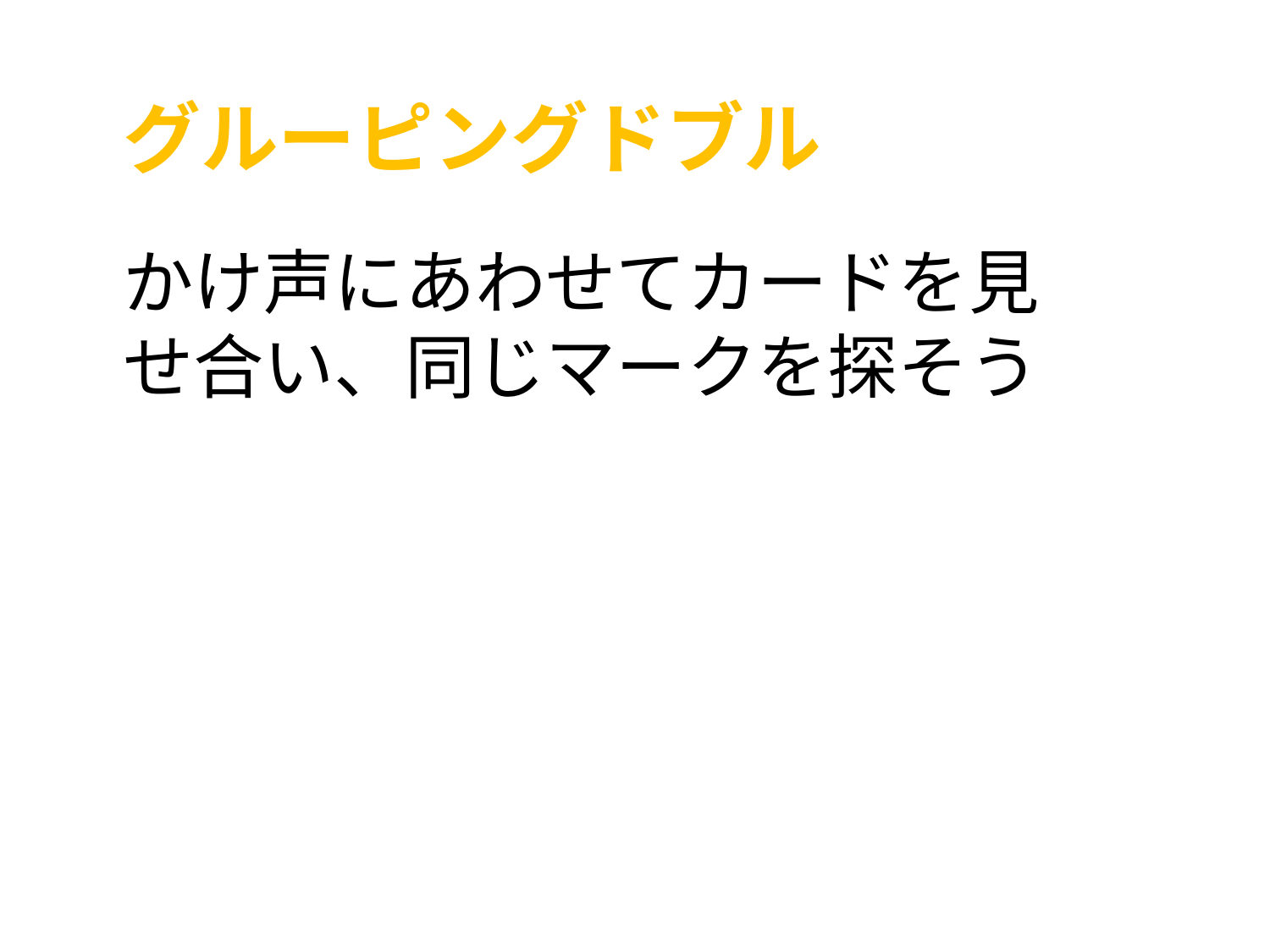

グルーピングドブル
かけ声にあわせてカードを見せ合い、同じマークを探そう